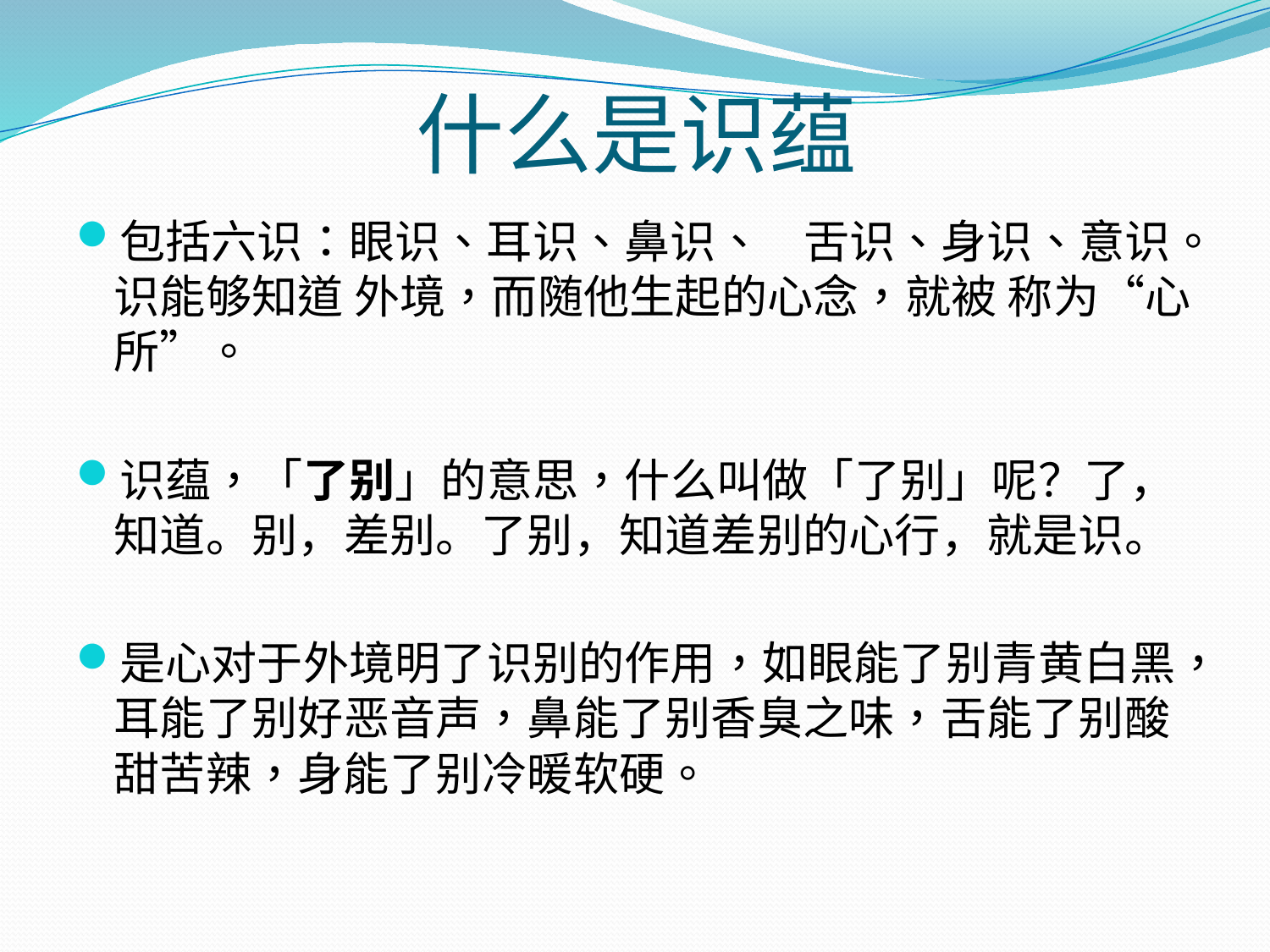

# 什么是识蕴
包括六识：眼识、耳识、鼻识、    舌识、身识、意识。识能够知道 外境，而随他生起的心念，就被 称为“心所”。

识蕴，「了别」的意思，什么叫做「了别」呢？了，知道。别，差别。了别，知道差别的心行，就是识。

是心对于外境明了识别的作用，如眼能了别青黄白黑，耳能了别好恶音声，鼻能了别香臭之味，舌能了别酸甜苦辣，身能了别冷暖软硬。